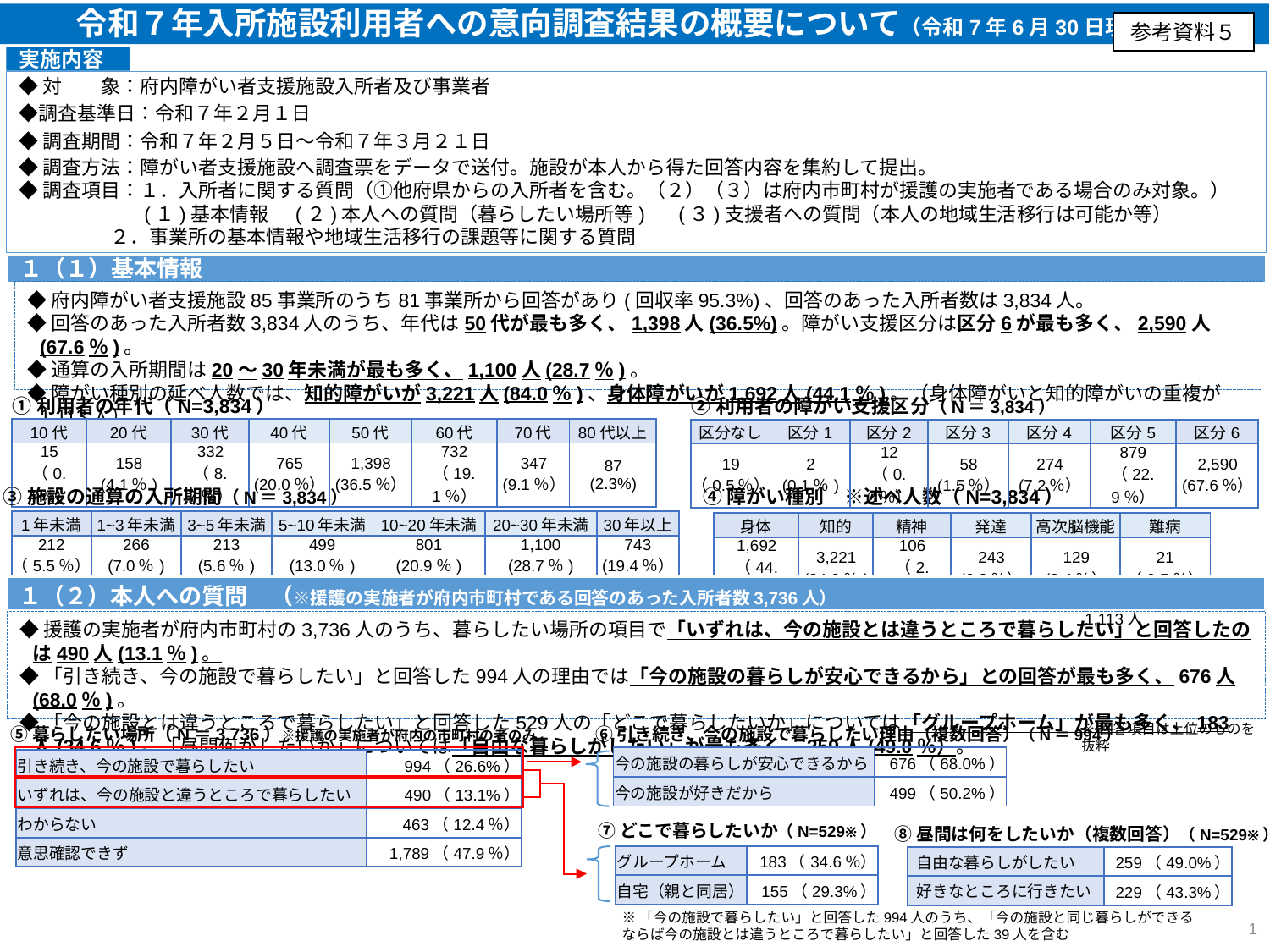

令和７年入所施設利用者への意向調査結果の概要について（令和7年6月30日現在）
参考資料５
実施内容
◆対　　象：府内障がい者支援施設入所者及び事業者　　
◆調査基準日：令和７年２月１日
◆調査期間：令和７年２月５日～令和７年３月２１日
◆調査方法：障がい者支援施設へ調査票をデータで送付。施設が本人から得た回答内容を集約して提出。
◆調査項目：１．入所者に関する質問（①他府県からの入所者を含む。（２）（３）は府内市町村が援護の実施者である場合のみ対象。）
　　             　 (１)基本情報     (２)本人への質問（暮らしたい場所等)　 (３)支援者への質問（本人の地域生活移行は可能か等）
　　            ２．事業所の基本情報や地域生活移行の課題等に関する質問
１（１）基本情報
◆府内障がい者支援施設85事業所のうち81事業所から回答があり(回収率95.3%)、回答のあった入所者数は3,834人。
◆回答のあった入所者数3,834人のうち、年代は50代が最も多く、1,398人(36.5%)。障がい支援区分は区分6が最も多く、2,590人(67.6％)。
◆通算の入所期間は20～30年未満が最も多く、1,100人(28.7％)。
◆障がい種別の延べ人数では、知的障がいが3,221人(84.0％)、身体障がいが1,692人(44.1％)。（身体障がいと知的障がいの重複が1,113人）
①利用者の年代（N=3,834）
②利用者の障がい支援区分（N＝3,834）

| 10代 | 20代 | 30代 | 40代 | 50代 | 60代 | 70代 | 80代以上 |
| --- | --- | --- | --- | --- | --- | --- | --- |
| 15 （0.4％） | 158 (4.1％) | 332 （8.7％） | 765 (20.0％） | 1,398 (36.5％） | 732 （19.1％） | 347 (9.1％） | 87 (2.3%) |
| 区分なし | 区分1 | 区分2 | 区分3 | 区分4 | 区分5 | 区分6 |
| --- | --- | --- | --- | --- | --- | --- |
| 19 （0.5％） | 2 (0.1％) | 12 （0.3％） | 58 (1.5％） | 274 (7.2％） | 879 （22.9％） | 2,590 (67.6％） |
③施設の通算の入所期間（N＝3,834）
④障がい種別　※述べ人数（N=3,834）
| 1年未満 | 1~3年未満 | 3~5年未満 | 5~10年未満 | 10~20年未満 | 20~30年未満 | 30年以上 |
| --- | --- | --- | --- | --- | --- | --- |
| 212 （5.5％） | 266 (7.0％) | 213 (5.6％) | 499 (13.0％) | 801 (20.9％) | 1,100 (28.7％) | 743 (19.4％） |
| 身体 | 知的 | 精神 | 発達 | 高次脳機能 | 難病 |
| --- | --- | --- | --- | --- | --- |
| 1,692 （44.1％） | 3,221 (84.0％) | 106 （2.8％） | 243 (6.3％） | 129 (3.4％） | 21 （0.5％） |
１（２）本人への質問　（※援護の実施者が府内市町村である回答のあった入所者数3,736人）

※身体障がいと知的障がいの重複　1,113人
◆援護の実施者が府内市町村の3,736人のうち、暮らしたい場所の項目で「いずれは、今の施設とは違うところで暮らしたい」と回答したのは490人(13.1％)。
◆「引き続き、今の施設で暮らしたい」と回答した994人の理由では「今の施設の暮らしが安心できるから」との回答が最も多く、676人(68.0％)。
◆「今の施設とは違うところで暮らしたい」と回答した529人の「どこで暮らしたいか」については「グループホーム」が最も多く、183人(34.6％)。「昼間何がしたいか」については「自由な暮らしがしたい」が最も多く、259人(49.0％）。
※回答項目は上位のものを抜粋
⑤暮らしたい場所（N＝3,736）※援護の実施者が府内の市町村の者のみ
⑥引き続き、今の施設で暮らしたい理由（複数回答）（N＝994）

| 今の施設の暮らしが安心できるから | 676（68.0%） |
| --- | --- |
| 今の施設が好きだから | 499（50.2%） |
| 引き続き、今の施設で暮らしたい | 994（26.6%） |
| --- | --- |
| いずれは、今の施設と違うところで暮らしたい | 490（13.1%） |
| わからない | 463（12.4％） |
| 意思確認できず | 1,789（47.9％） |

⑦どこで暮らしたいか（N=529※）
⑧昼間は何をしたいか（複数回答）（N=529※）
| グループホーム | 183（34.6％） |
| --- | --- |
| 自宅（親と同居） | 155（29.3%） |

| 自由な暮らしがしたい | 259（49.0%） |
| --- | --- |
| 好きなところに行きたい | 229（43.3%） |
※「今の施設で暮らしたい」と回答した994人のうち、「今の施設と同じ暮らしができるならば今の施設とは違うところで暮らしたい」と回答した39人を含む
1